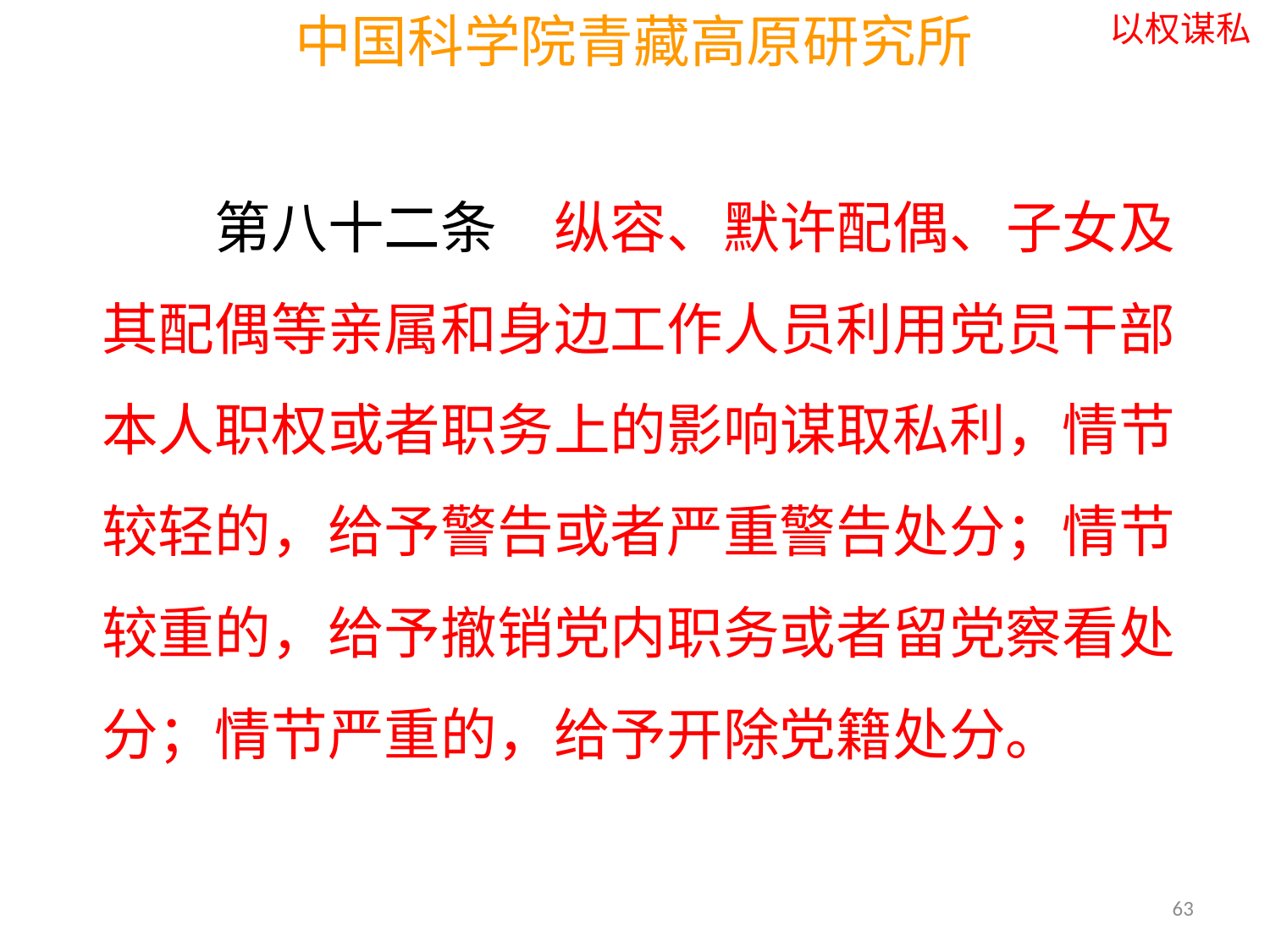

以权谋私
　　第八十二条　纵容、默许配偶、子女及其配偶等亲属和身边工作人员利用党员干部本人职权或者职务上的影响谋取私利，情节较轻的，给予警告或者严重警告处分；情节较重的，给予撤销党内职务或者留党察看处分；情节严重的，给予开除党籍处分。
63